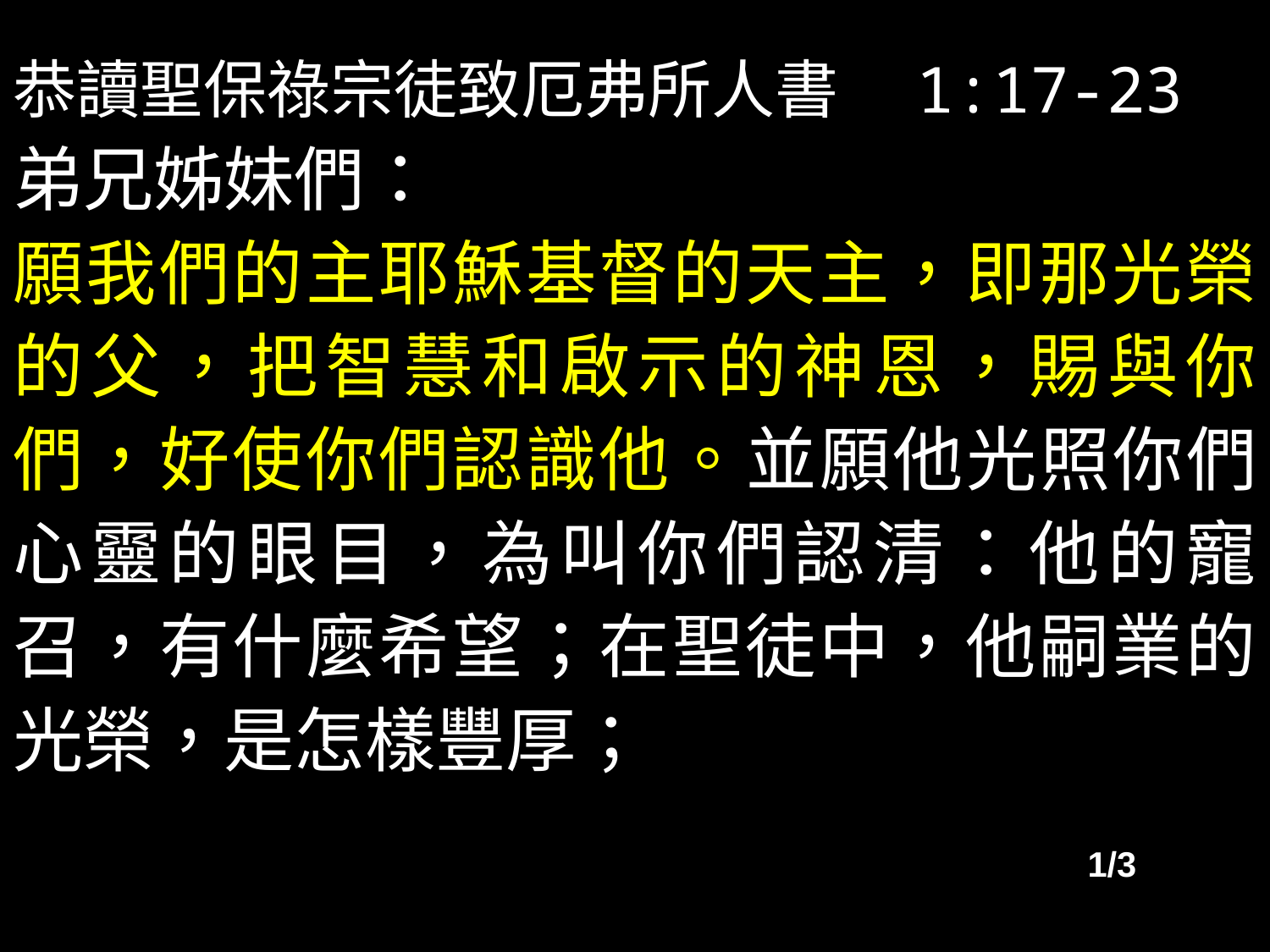

恭讀聖保祿宗徒致厄弗所人書　1:17-23
弟兄姊妹們：
願我們的主耶穌基督的天主，即那光榮的父，把智慧和啟示的神恩，賜與你們，好使你們認識他。並願他光照你們心靈的眼目，為叫你們認清：他的寵召，有什麼希望；在聖徒中，他嗣業的光榮，是怎樣豐厚；
1/3